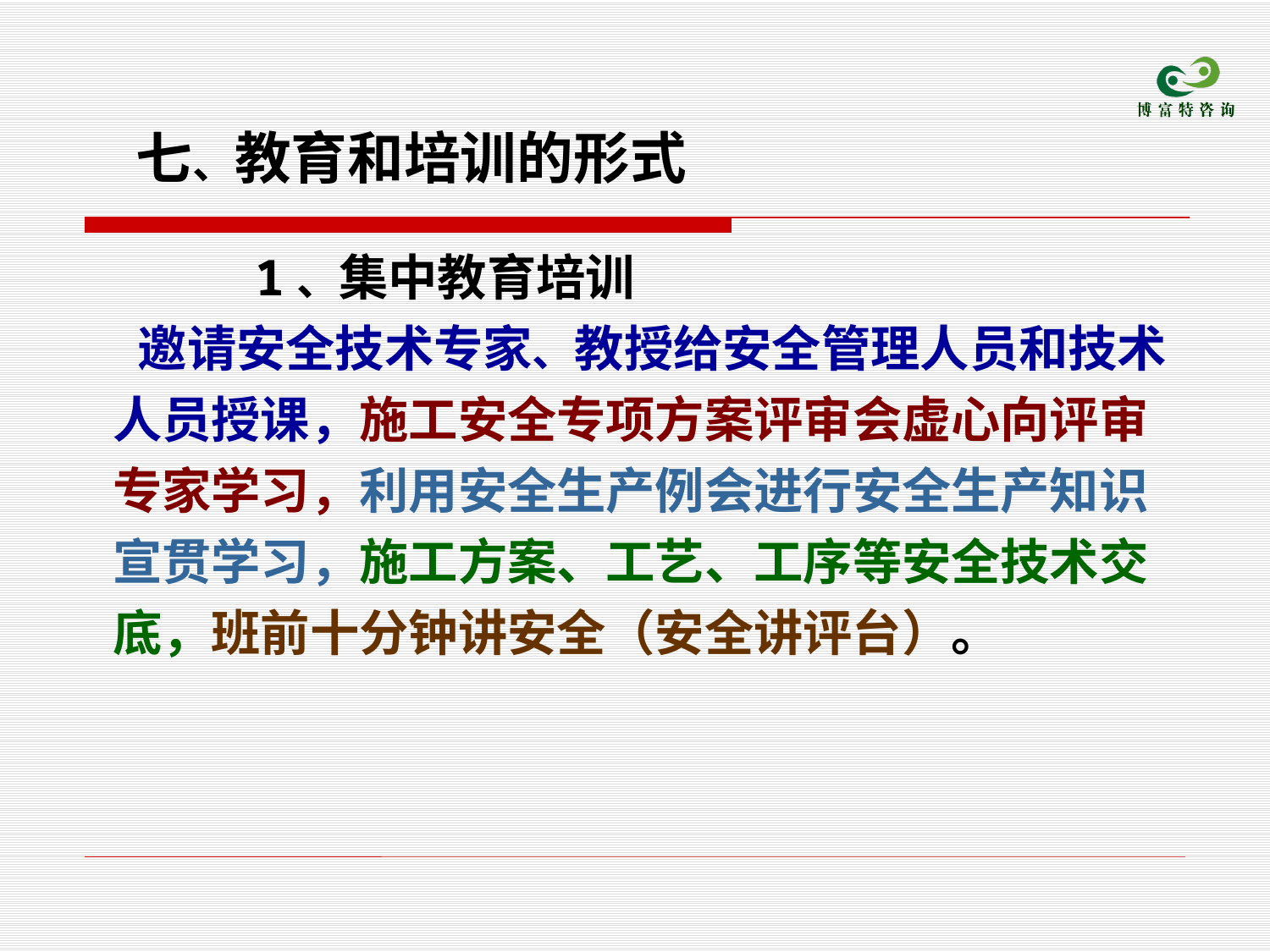

七、教育和培训的形式
       1、集中教育培训
       邀请安全技术专家、教授给安全管理人员和技术人员授课，施工安全专项方案评审会虚心向评审专家学习，利用安全生产例会进行安全生产知识宣贯学习，施工方案、工艺、工序等安全技术交底，班前十分钟讲安全（安全讲评台）。